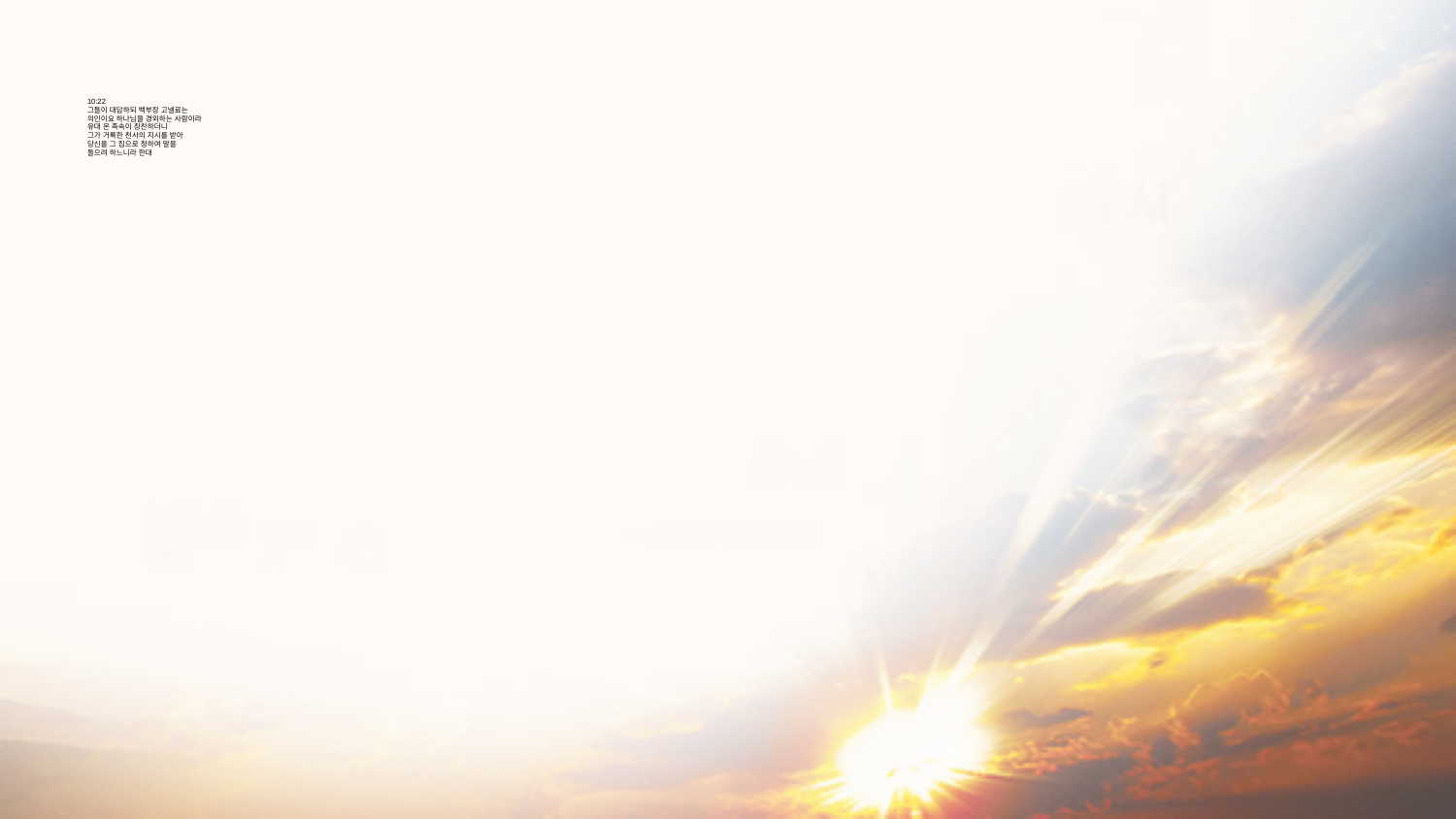

# 10:22 그들이 대답하되 백부장 고넬료는 의인이요 하나님을 경외하는 사람이라 유대 온 족속이 칭찬하더니 그가 거룩한 천사의 지시를 받아 당신을 그 집으로 청하여 말을 들으려 하느니라 한대